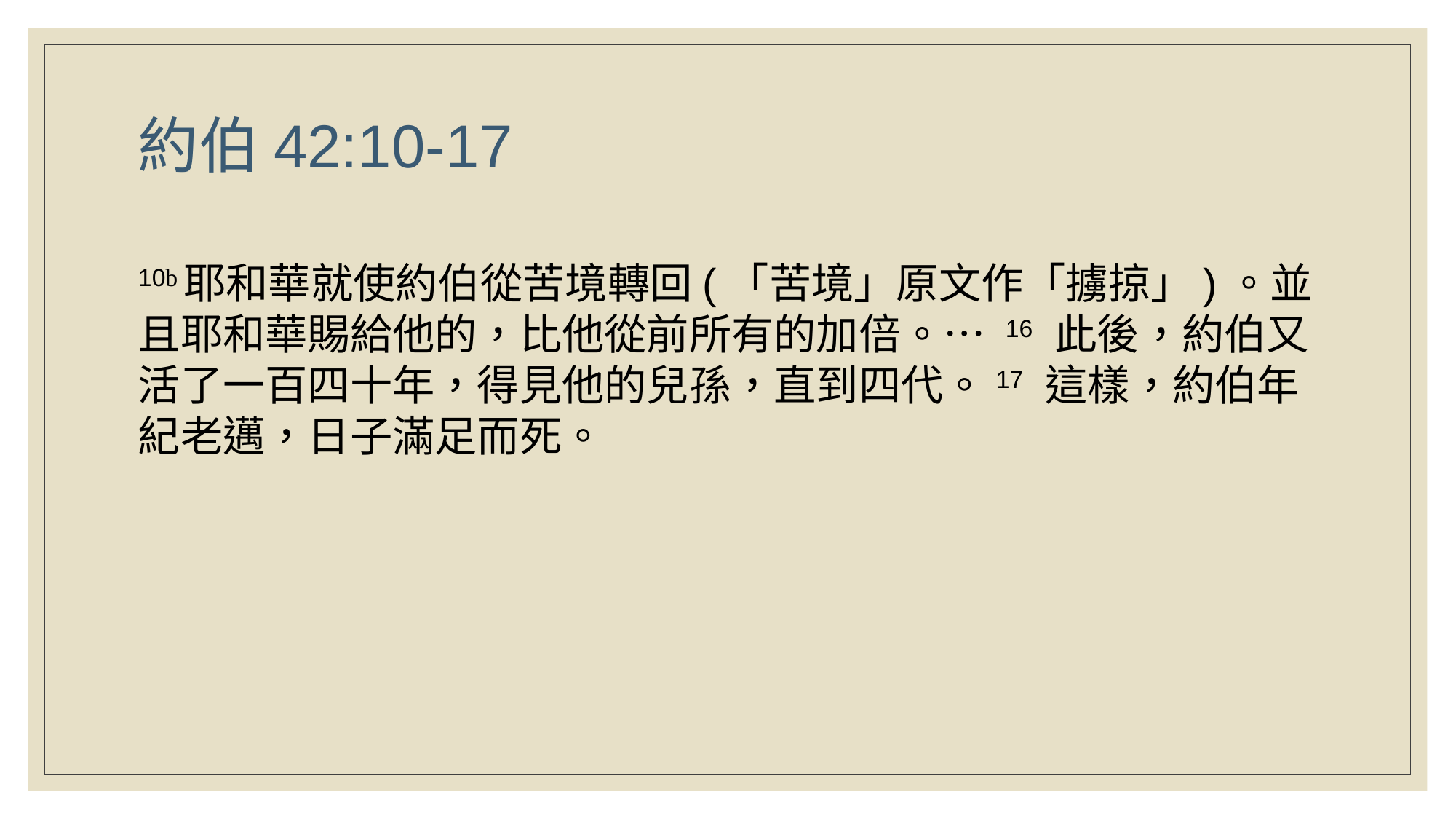

# 約伯42:10-17
10b耶和華就使約伯從苦境轉回(「苦境」原文作「擄掠」)。並且耶和華賜給他的，比他從前所有的加倍。… 16 此後，約伯又活了一百四十年，得見他的兒孫，直到四代。17 這樣，約伯年紀老邁，日子滿足而死。